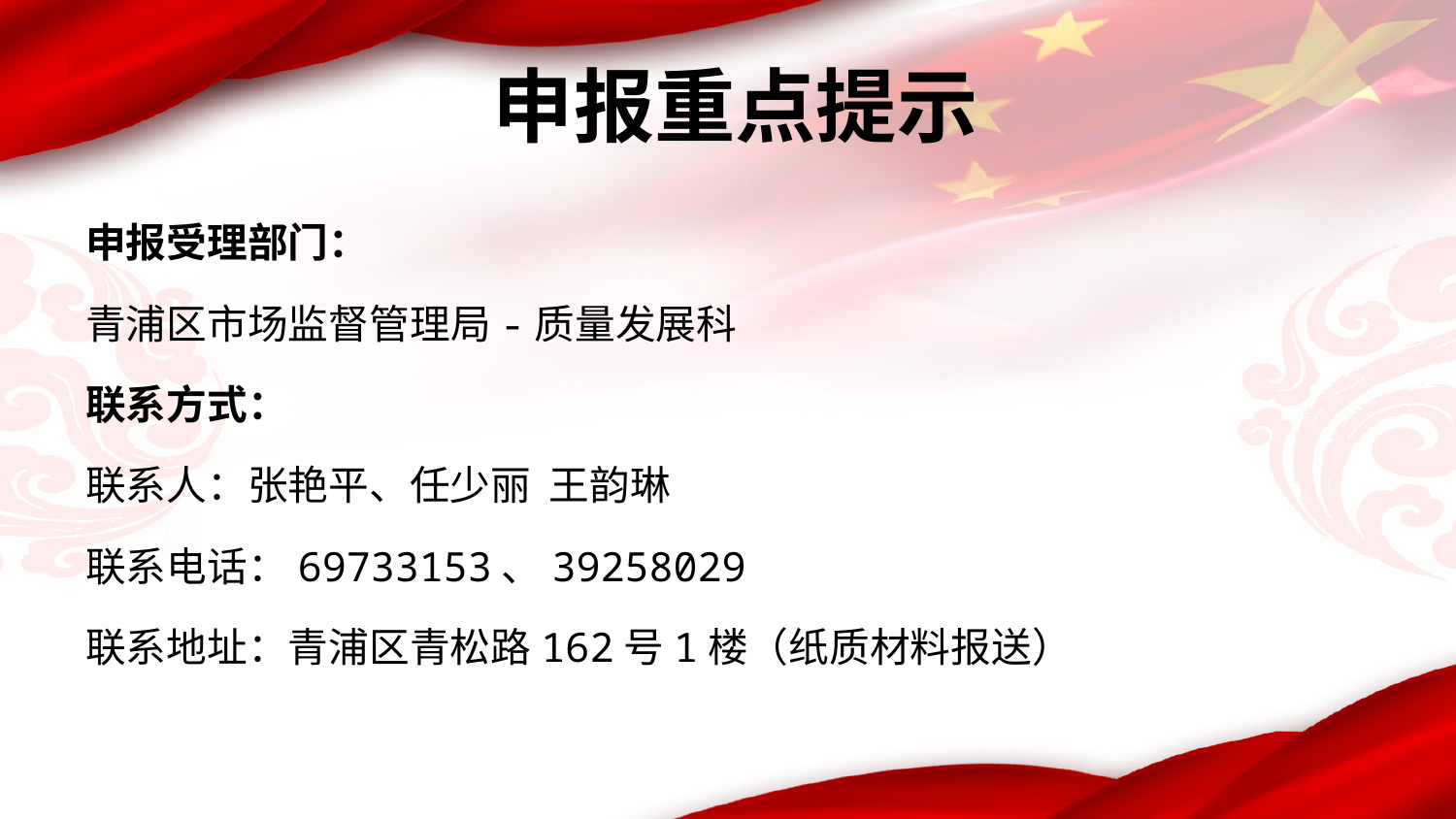

申报重点提示
申报受理部门：
青浦区市场监督管理局-质量发展科
联系方式：
联系人：张艳平、任少丽  王韵琳
联系电话：69733153、39258029
联系地址：青浦区青松路162号1楼（纸质材料报送）